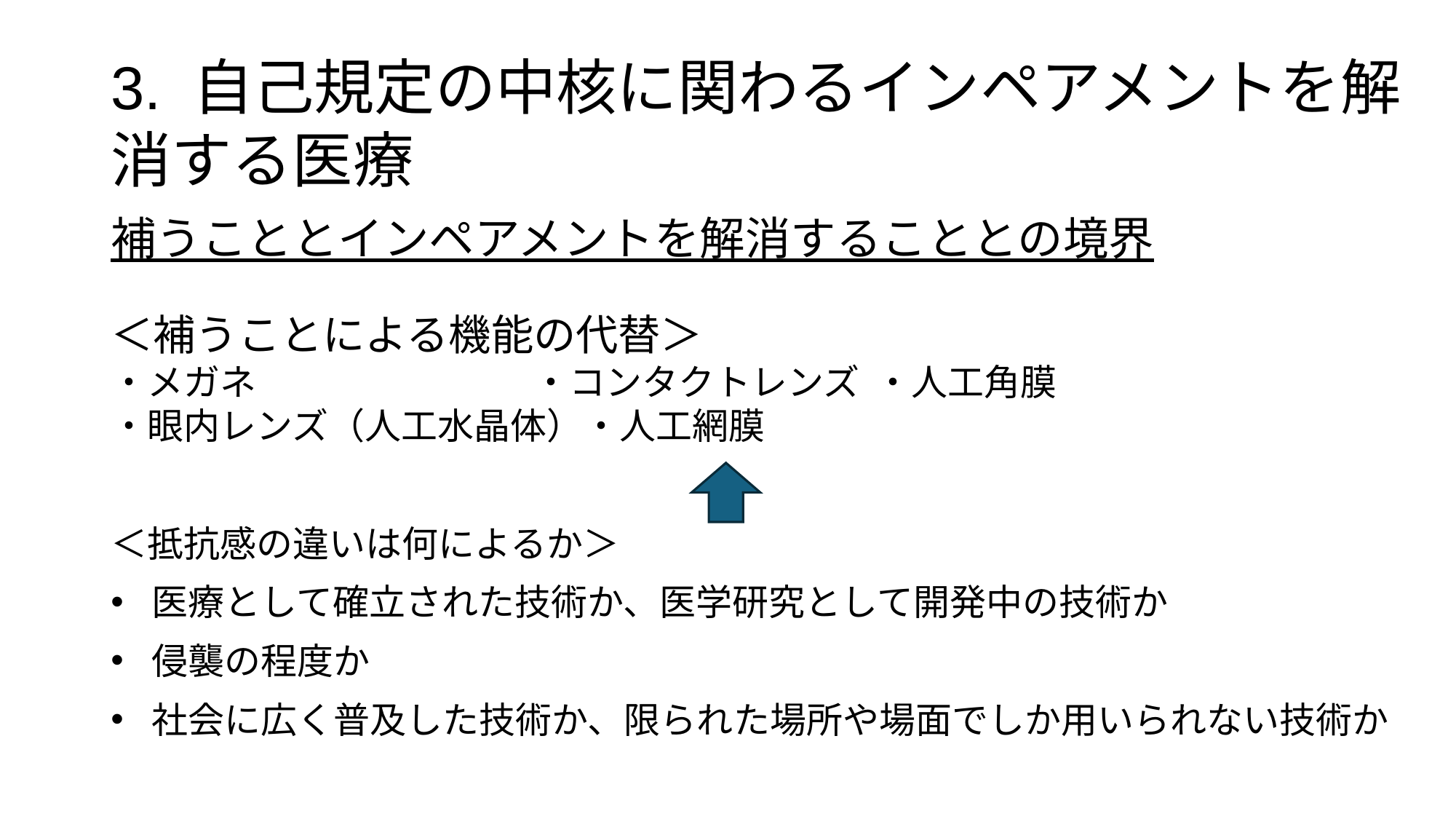

3. 自己規定の中核に関わるインペアメントを解消する医療
補うこととインペアメントを解消することとの境界
＜補うことによる機能の代替＞
・メガネ	                         ・コンタクトレンズ	・人工角膜
・眼内レンズ（人工水晶体）・人工網膜

＜抵抗感の違いは何によるか＞
医療として確立された技術か、医学研究として開発中の技術か
侵襲の程度か
社会に広く普及した技術か、限られた場所や場面でしか用いられない技術か